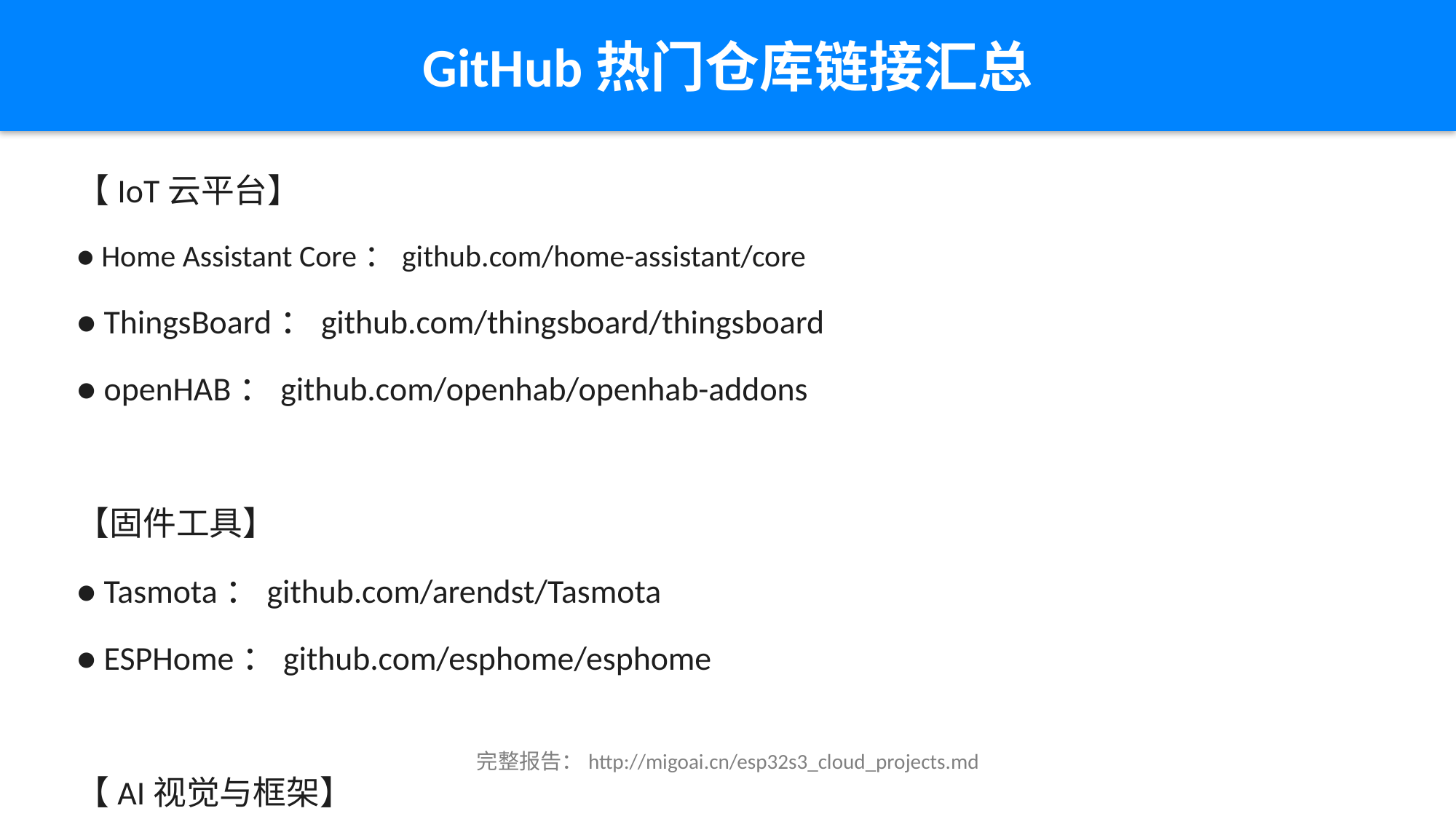

GitHub热门仓库链接汇总
【IoT云平台】
● Home Assistant Core：github.com/home-assistant/core
● ThingsBoard：github.com/thingsboard/thingsboard
● openHAB：github.com/openhab/openhab-addons

【固件工具】
● Tasmota：github.com/arendst/Tasmota
● ESPHome：github.com/esphome/esphome

【AI视觉与框架】
● Frigate：github.com/blakeblackshear/frigate
● ESP-IDF：github.com/espressif/esp-idf
● Arduino-ESP32：github.com/espressif/arduino-esp32
● ESPresense：github.com/ESPresense/ESPresense
完整报告：http://migoai.cn/esp32s3_cloud_projects.md